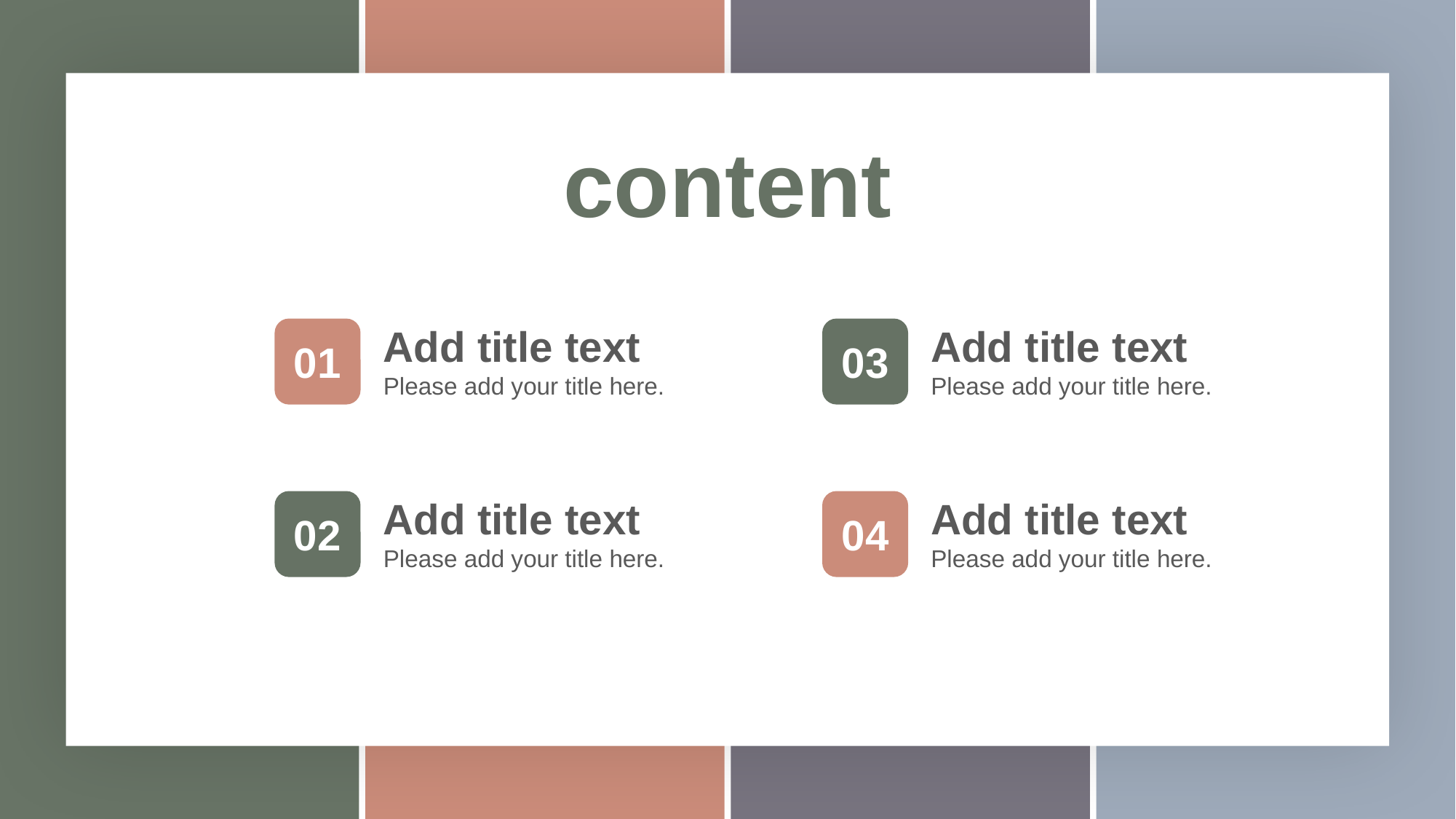

行业PPT模板http://www.1ppt.com/hangye/

content
Add title text
Please add your title here.

01
Add title text
Please add your title here.

03
Add title text
Please add your title here.

02
Add title text
Please add your title here.

04